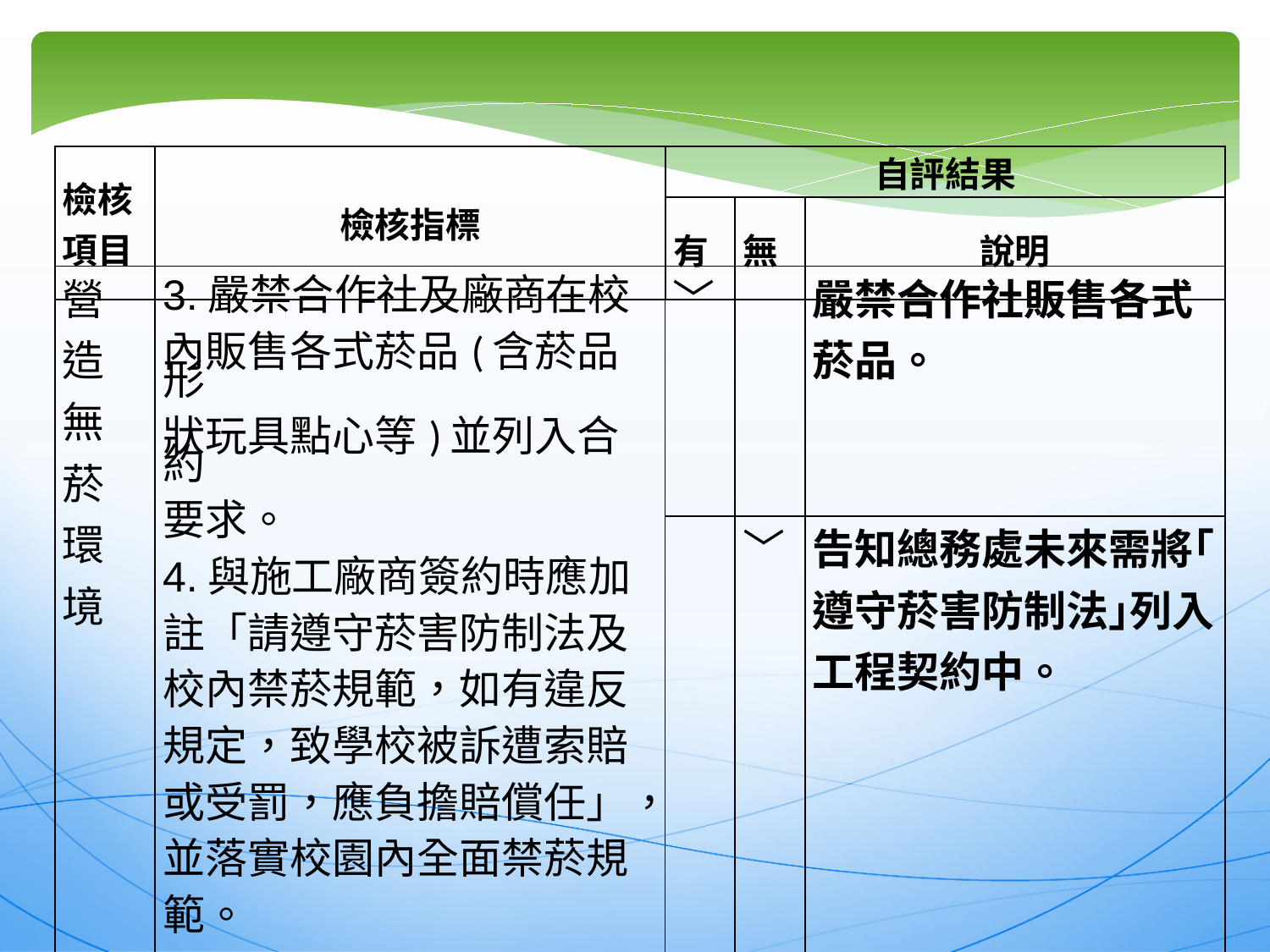

| 檢核 項目 | 檢核指標 | 自評結果 |  |  |
| --- | --- | --- | --- | --- |
|  |  | 有 | 無 | 說明 |
| 營造無菸環境 | 3.嚴禁合作社及廠商在校 內販售各式菸品(含菸品形 狀玩具點心等)並列入合約 要求。 4.與施工廠商簽約時應加 註「請遵守菸害防制法及 校內禁菸規範，如有違反 規定，致學校被訴遭索賠 或受罰，應負擔賠償任」， 並落實校園內全面禁菸規 範。 | ﹀ |  | 嚴禁合作社販售各式菸品。 |
| --- | --- | --- | --- | --- |
|  |  |  | ﹀ | 告知總務處未來需將｢遵守菸害防制法｣列入工程契約中。 |